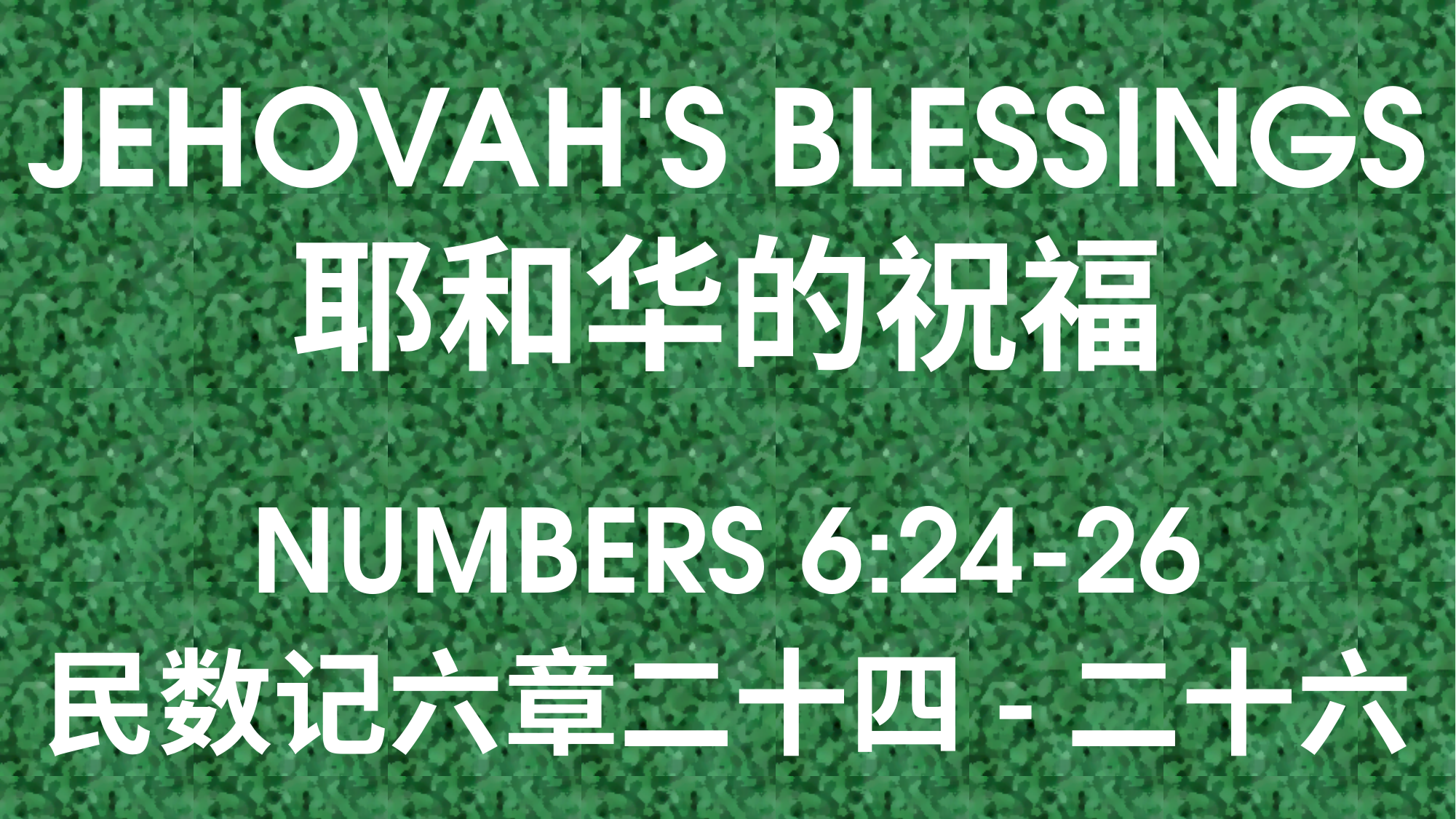

# JEHOVAH'S BLESSINGS 耶和华的祝福
NUMBERS 6:24-26
民数记六章二十四-二十六